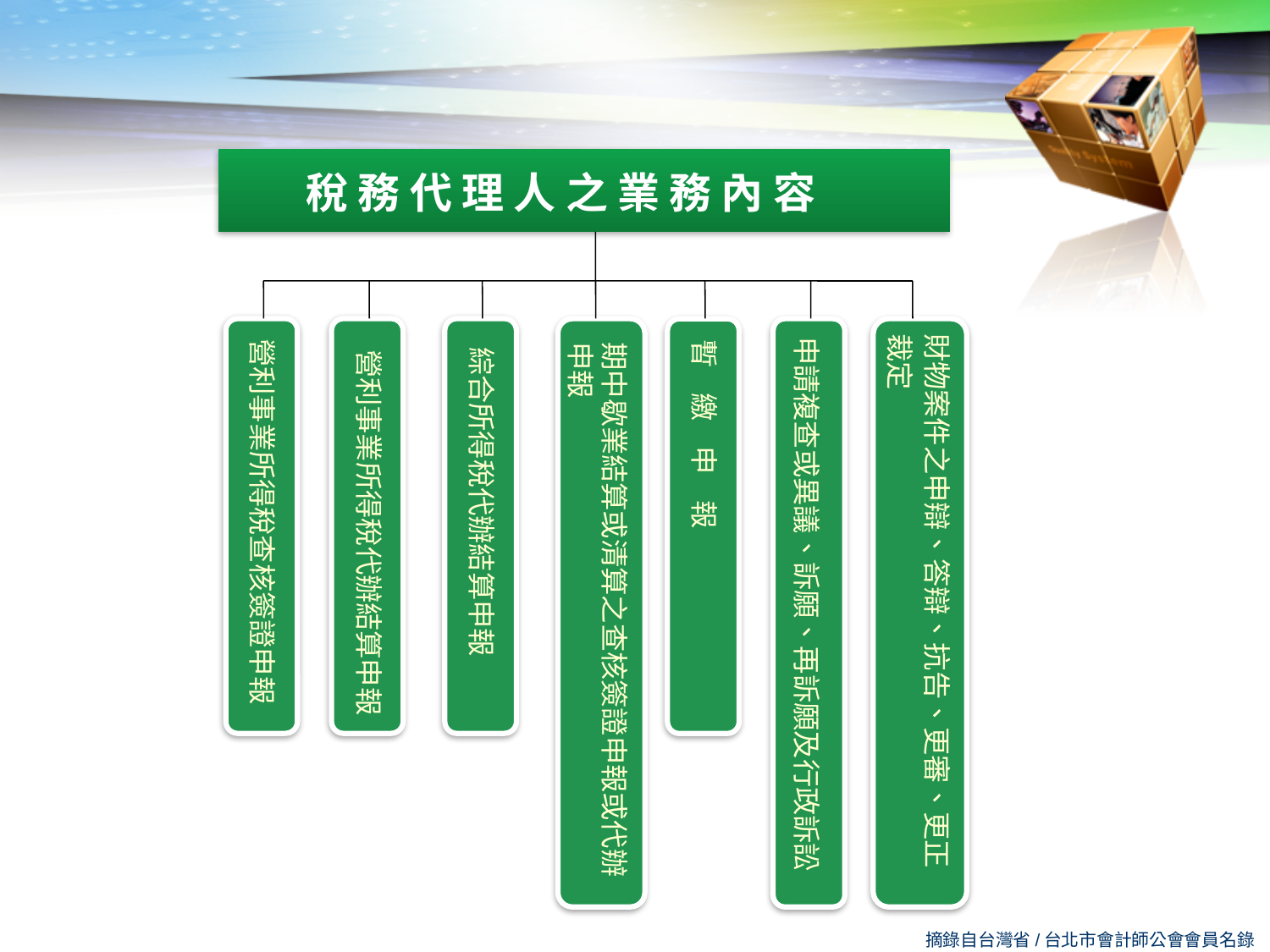

稅 務 代 理 人 之 業 務 內 容

財物案件之申辯、答辯、抗告、更審、更正裁定
營利事業所得稅查核簽證申報
暫    繳    申    報
申請複查或異議、訴願、再訴願及行政訴訟
期中歇業結算或清算之查核簽證申報或代辦申報
綜合所得稅代辦結算申報
營利事業所得稅代辦結算申報
摘錄自台灣省/台北市會計師公會會員名錄